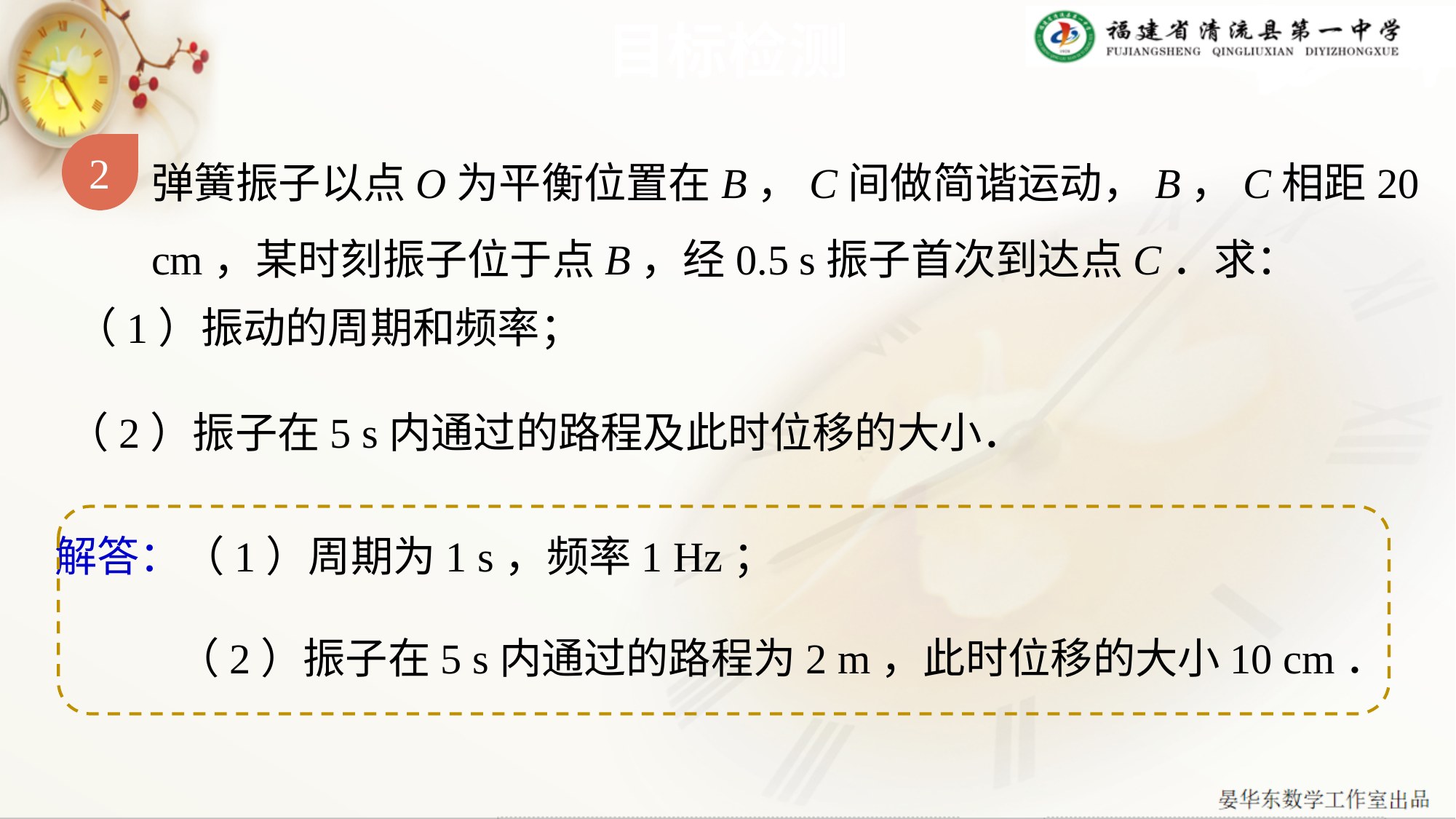

# 目标检测

弹簧振子以点O为平衡位置在B，C间做简谐运动，B，C相距20 cm，某时刻振子位于点B，经0.5 s振子首次到达点C．求：
2
（1）振动的周期和频率；
（2）振子在5 s内通过的路程及此时位移的大小．

解答：（1）周期为1 s，频率1 Hz；
（2）振子在5 s内通过的路程为2 m，此时位移的大小10 cm．